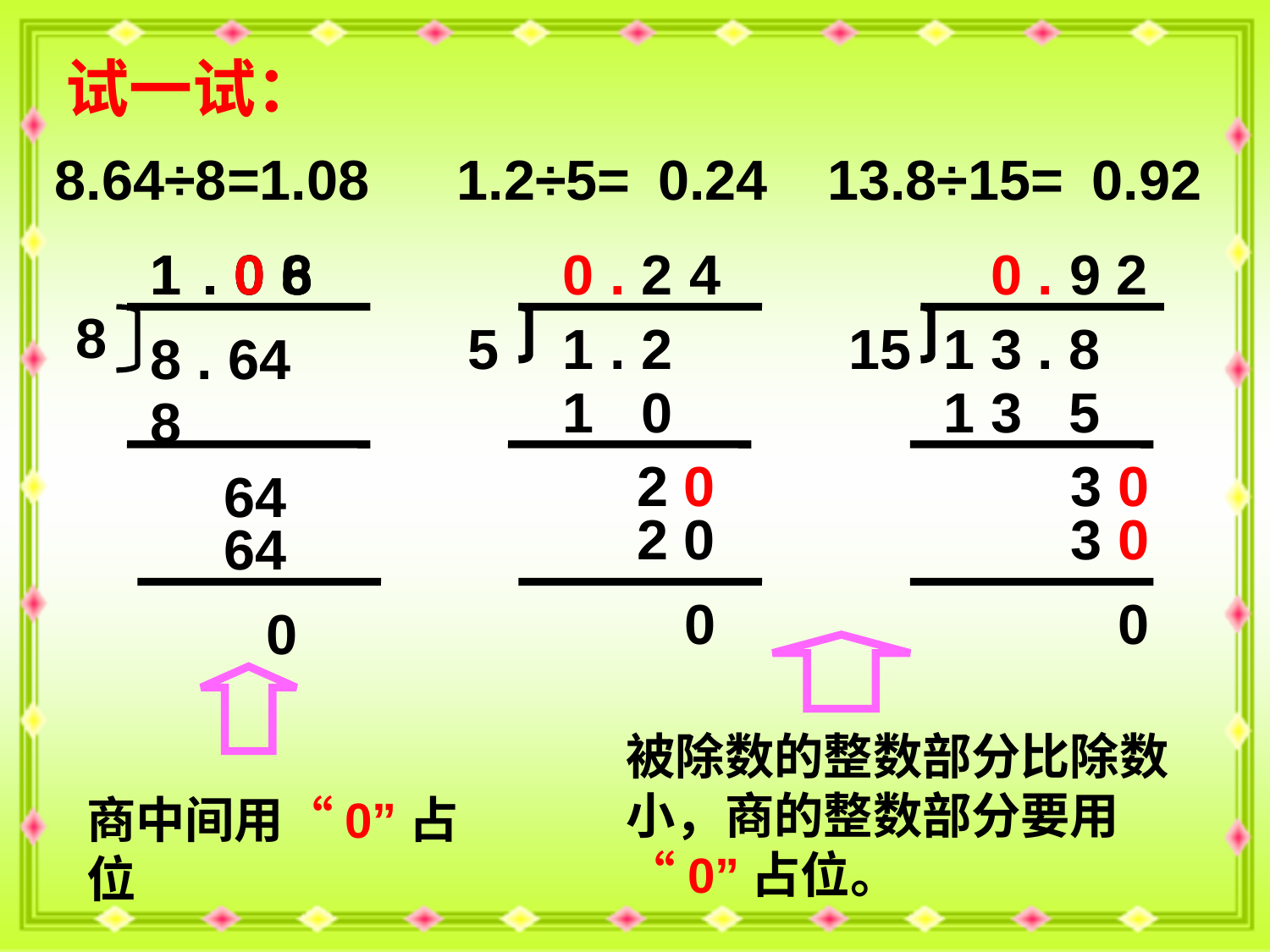

试一试：
8.64÷8=1.08
1.2÷5=
0.24
13.8÷15=
0.92
1
1
. 0 6
. 0 6
. 0 8
0 . 2
4
 0 . 9 2
8

5

1 . 2
15

1 3 . 8
8 . 64
1   0
1 3   5
8

2 0

3 0
64
2 0
3 0
64

 0

 0
0

被除数的整数部分比除数小，商的整数部分要用“0”占位。
商中间用“0”占位